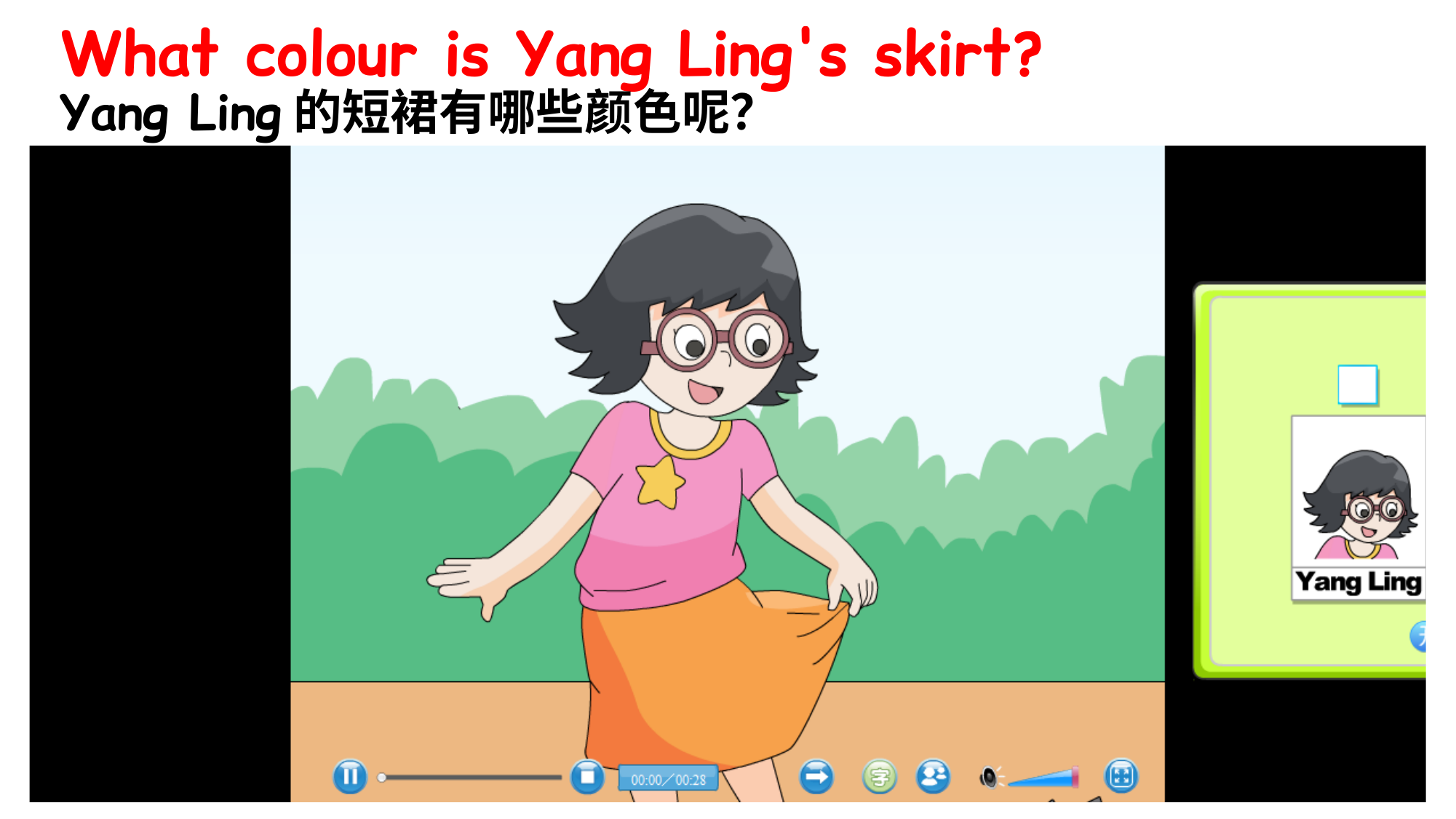

What colour is Yang Ling's skirt?
Yang Ling的短裙有哪些颜色呢？